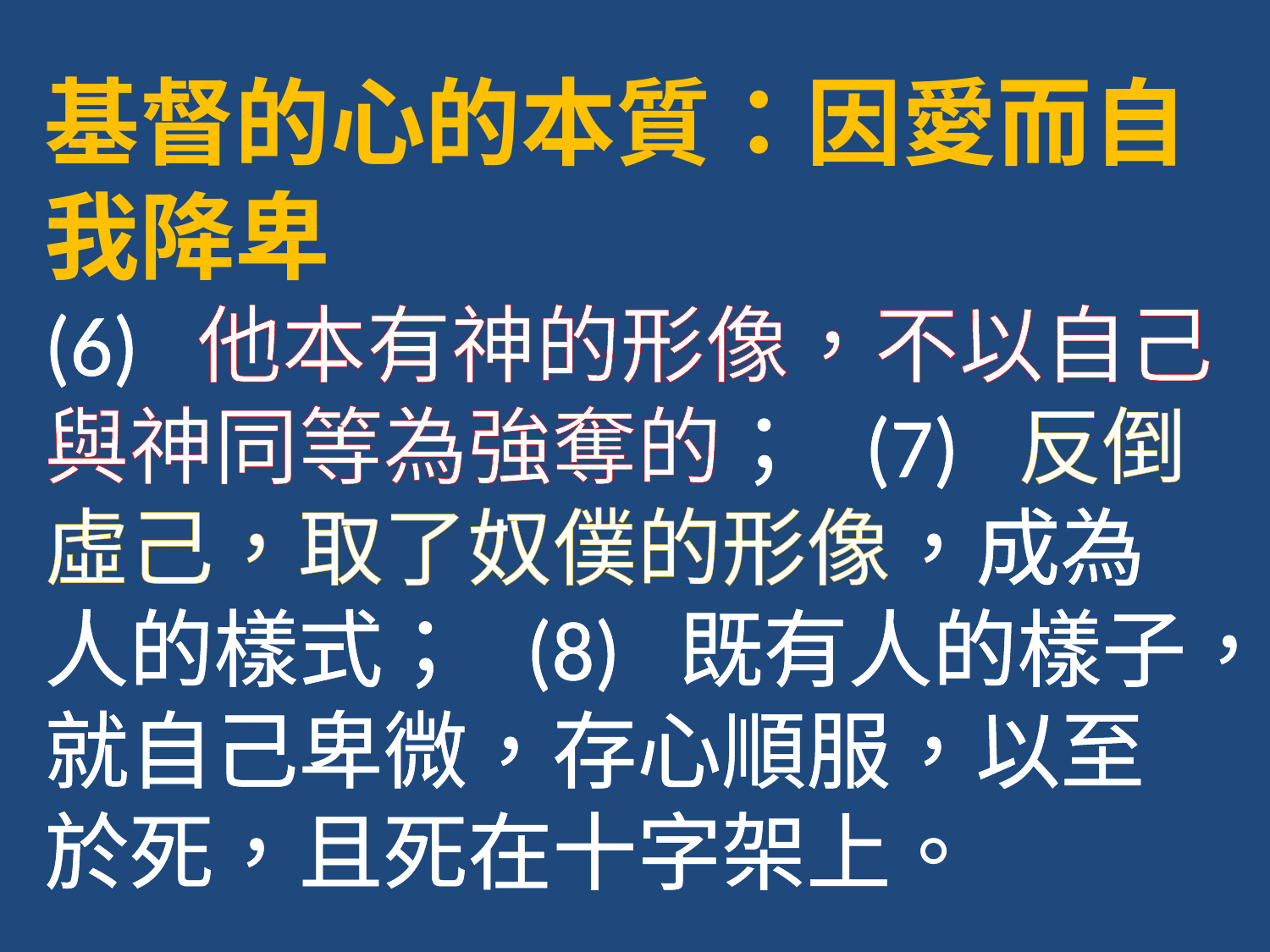

# 基督的心的本質：因愛而自我降卑 (6)  他本有神的形像，不以自己與神同等為強奪的；  (7)  反倒虛己，取了奴僕的形像，成為人的樣式；  (8)  既有人的樣子，就自己卑微，存心順服，以至於死，且死在十字架上。